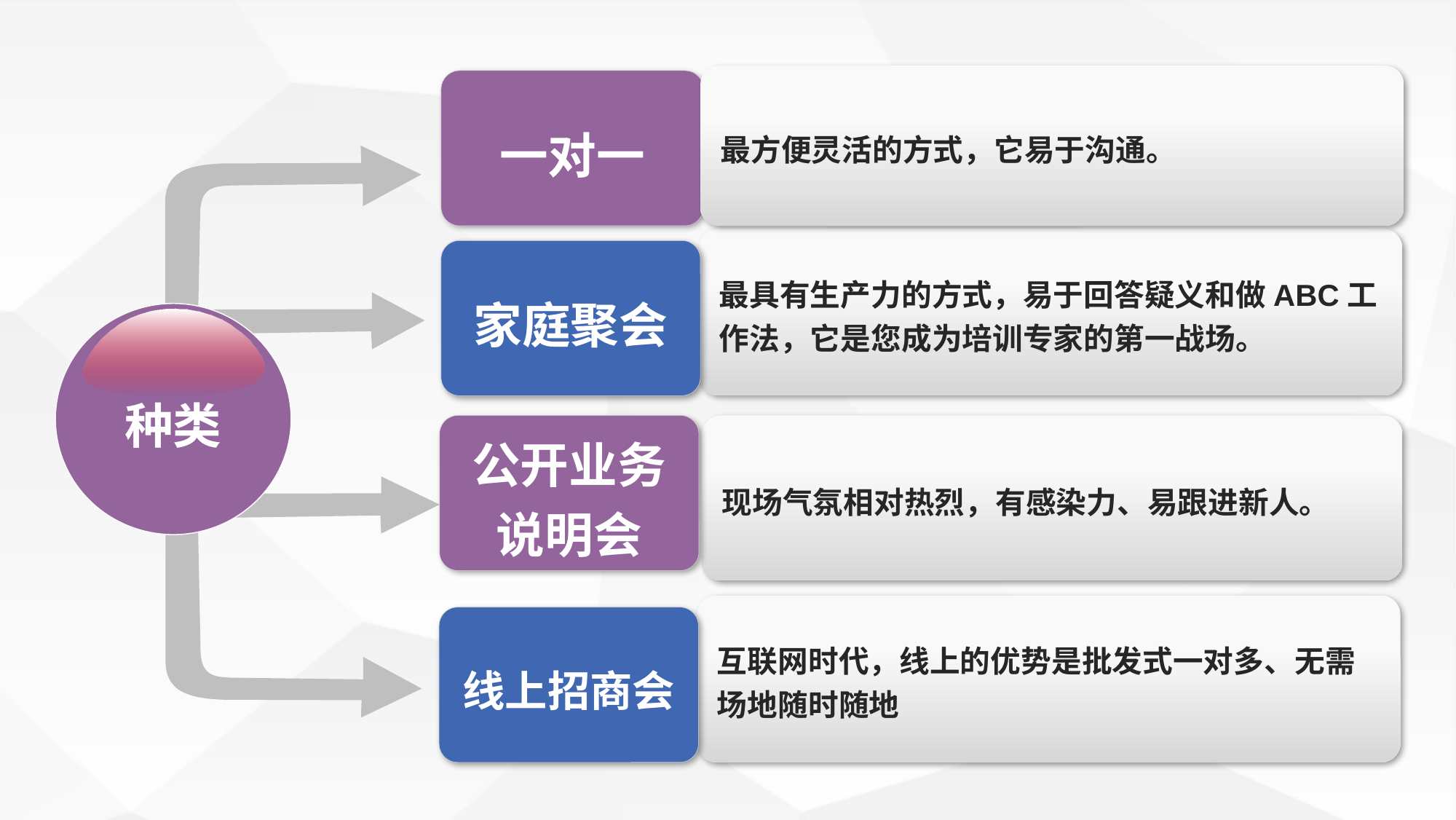

最方便灵活的方式，它易于沟通。
一对一

最具有生产力的方式，易于回答疑义和做ABC工作法，它是您成为培训专家的第一战场。
家庭聚会
种类

公开业务说明会
现场气氛相对热烈，有感染力、易跟进新人。

互联网时代，线上的优势是批发式一对多、无需场地随时随地
线上招商会